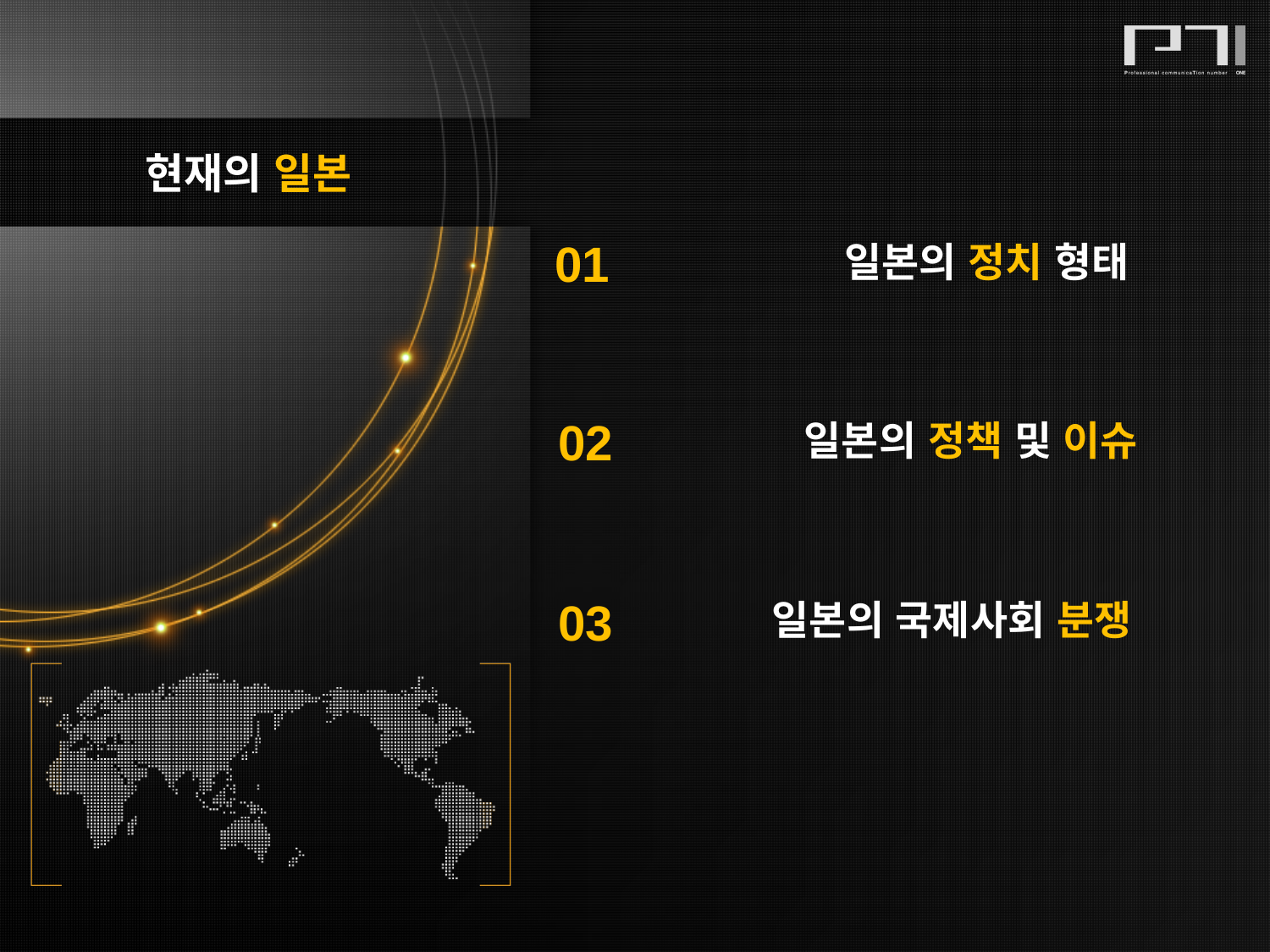

현재의 일본
01
  일본의 정치 형태

02
   일본의 정책 및 이슈
03
일본의 국제사회 분쟁